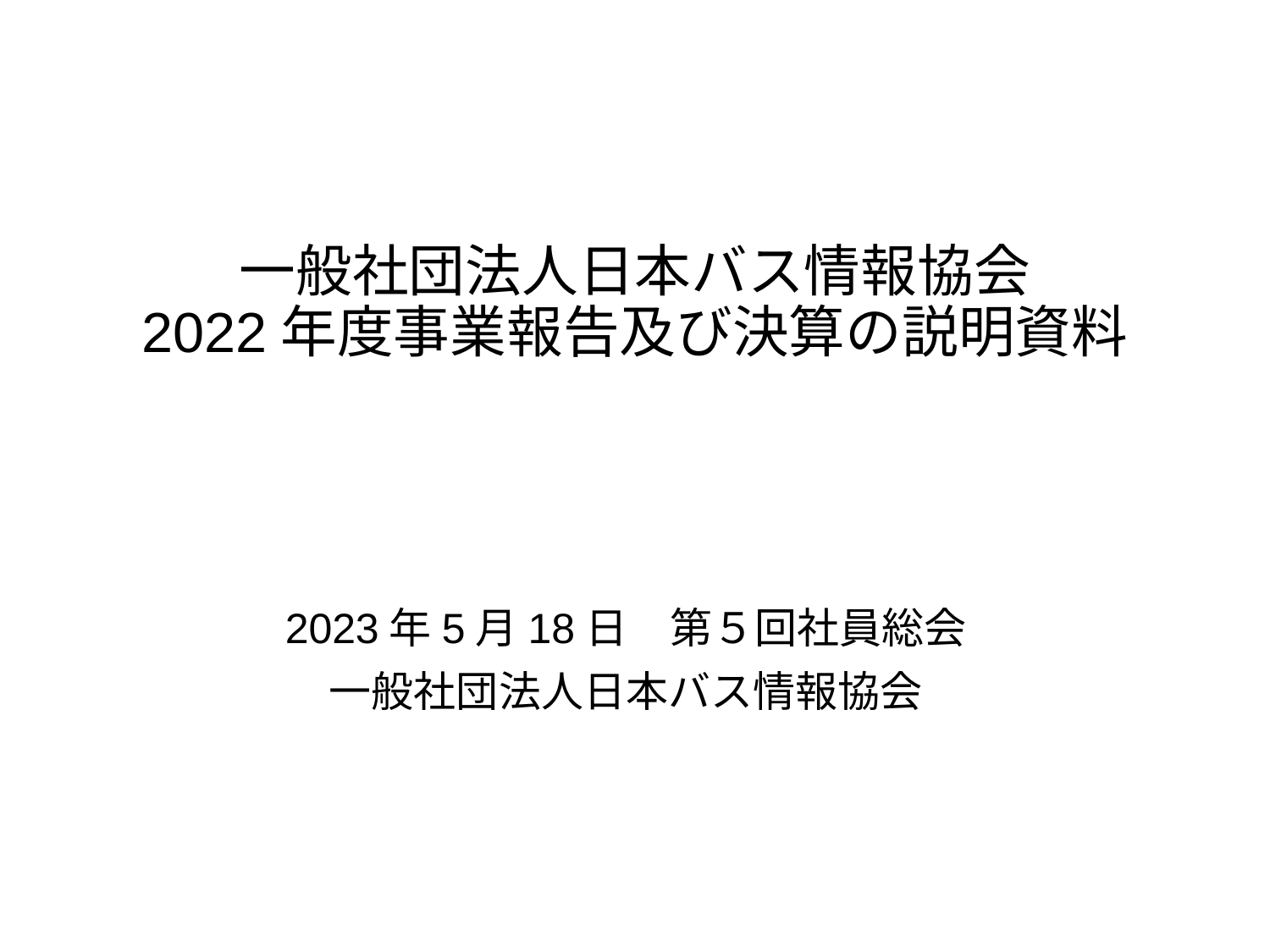

# 一般社団法人日本バス情報協会 2022年度事業報告及び決算の説明資料
2023年5月18日　第５回社員総会
一般社団法人日本バス情報協会